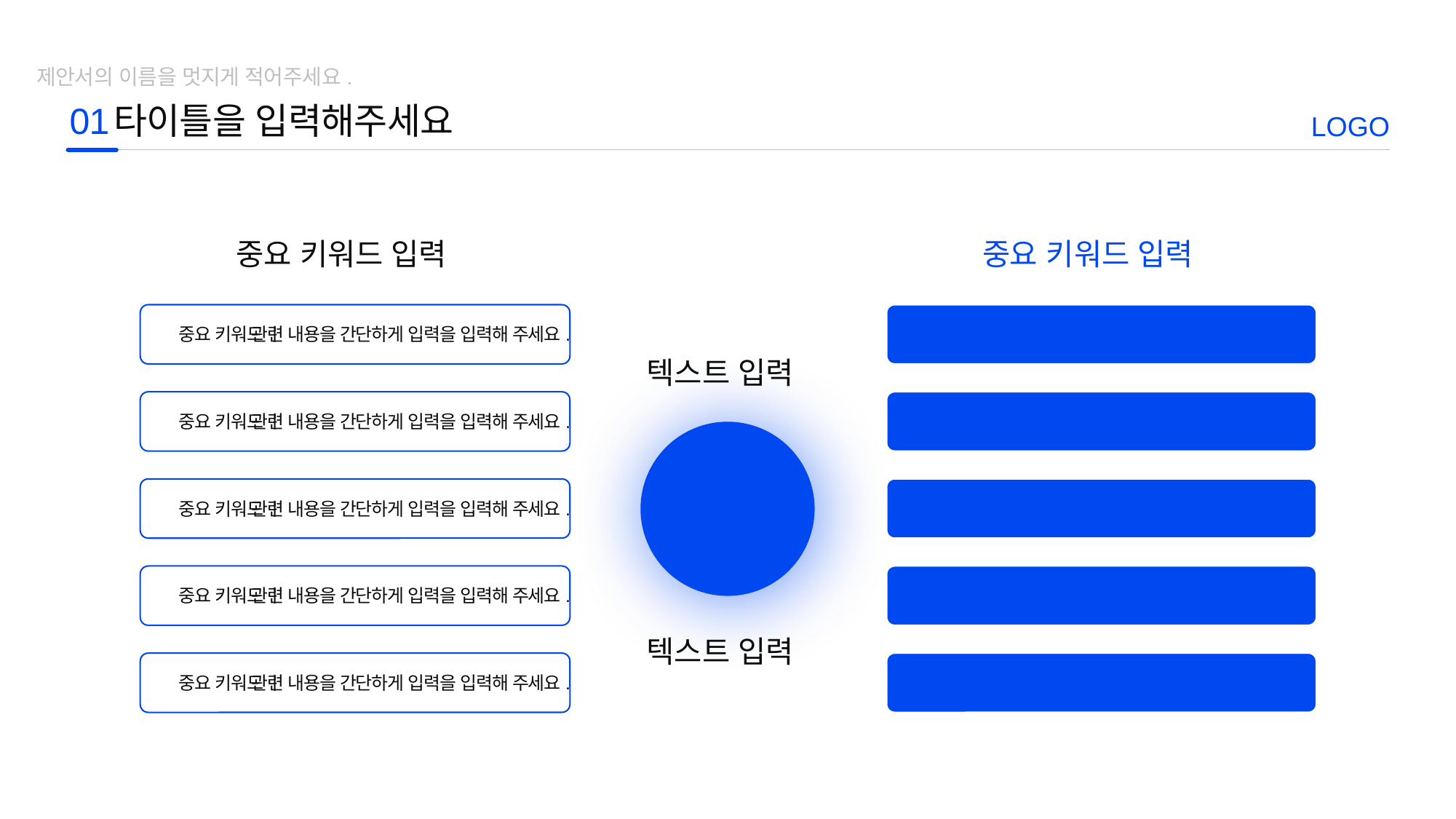

제안서의 이름을 멋지게 적어주세요.
01
타이틀을 입력해주세요
LOGO
중요 키워드 입력
중요 키워드 입력

중요 키워드 ㅣ
관련 내용을 간단하게 입력을 입력해 주세요.
중요 키워드 ㅣ
관련 내용을 간단하게 입력을 입력해 주세요.
텍스트 입력

중요 키워드 ㅣ
관련 내용을 간단하게 입력을 입력해 주세요.
중요 키워드 ㅣ
관련 내용을 간단하게 입력을 입력해 주세요.

VS

중요 키워드 ㅣ
관련 내용을 간단하게 입력을 입력해 주세요.
중요 키워드 ㅣ
관련 내용을 간단하게 입력을 입력해 주세요.

중요 키워드 ㅣ
관련 내용을 간단하게 입력을 입력해 주세요.
중요 키워드 ㅣ
관련 내용을 간단하게 입력을 입력해 주세요.
텍스트 입력

중요 키워드 ㅣ
관련 내용을 간단하게 입력을 입력해 주세요.
중요 키워드 ㅣ
관련 내용을 간단하게 입력을 입력해 주세요.